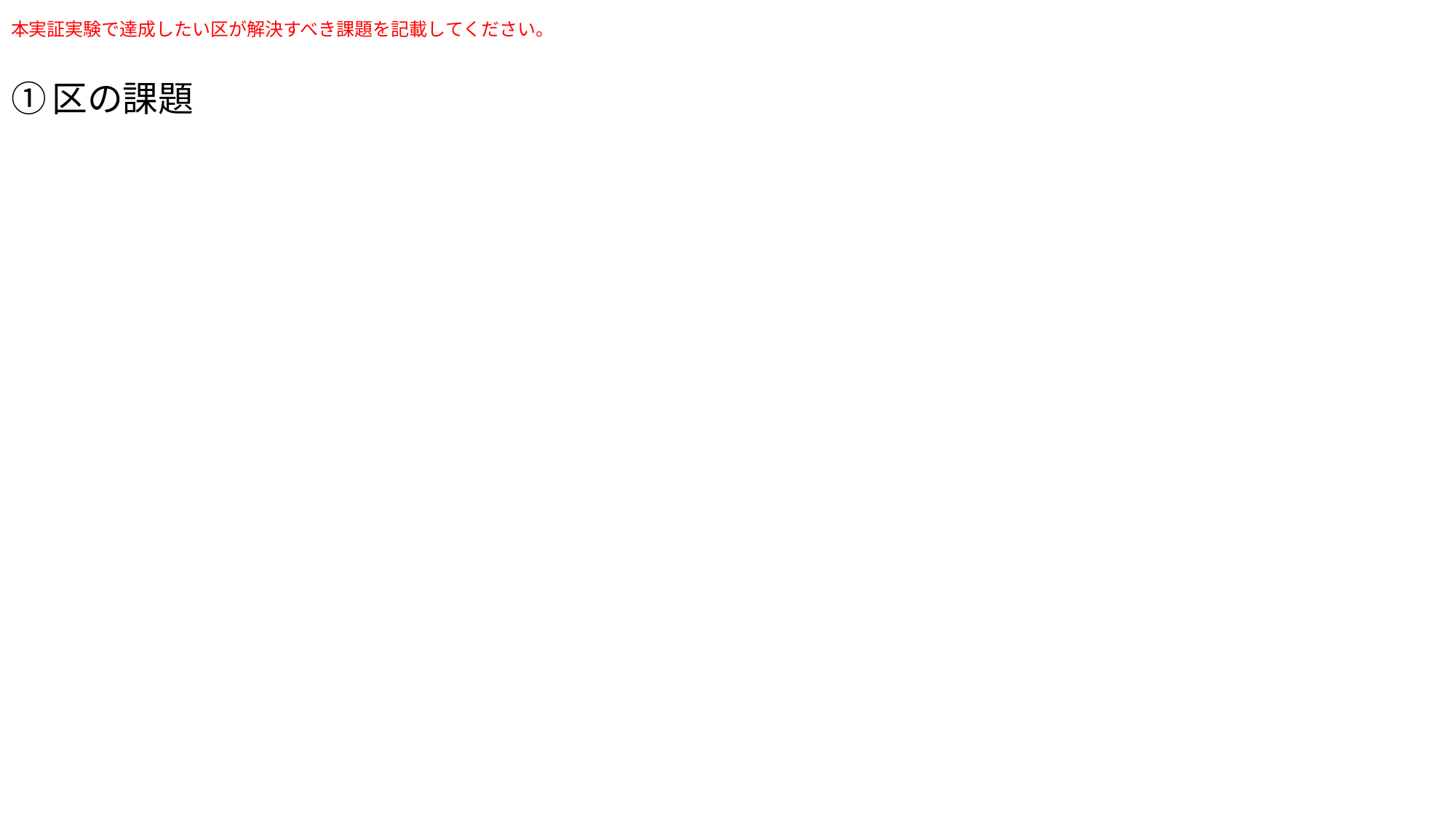

本実証実験で達成したい区が解決すべき課題を記載してください。

# ①区の課題